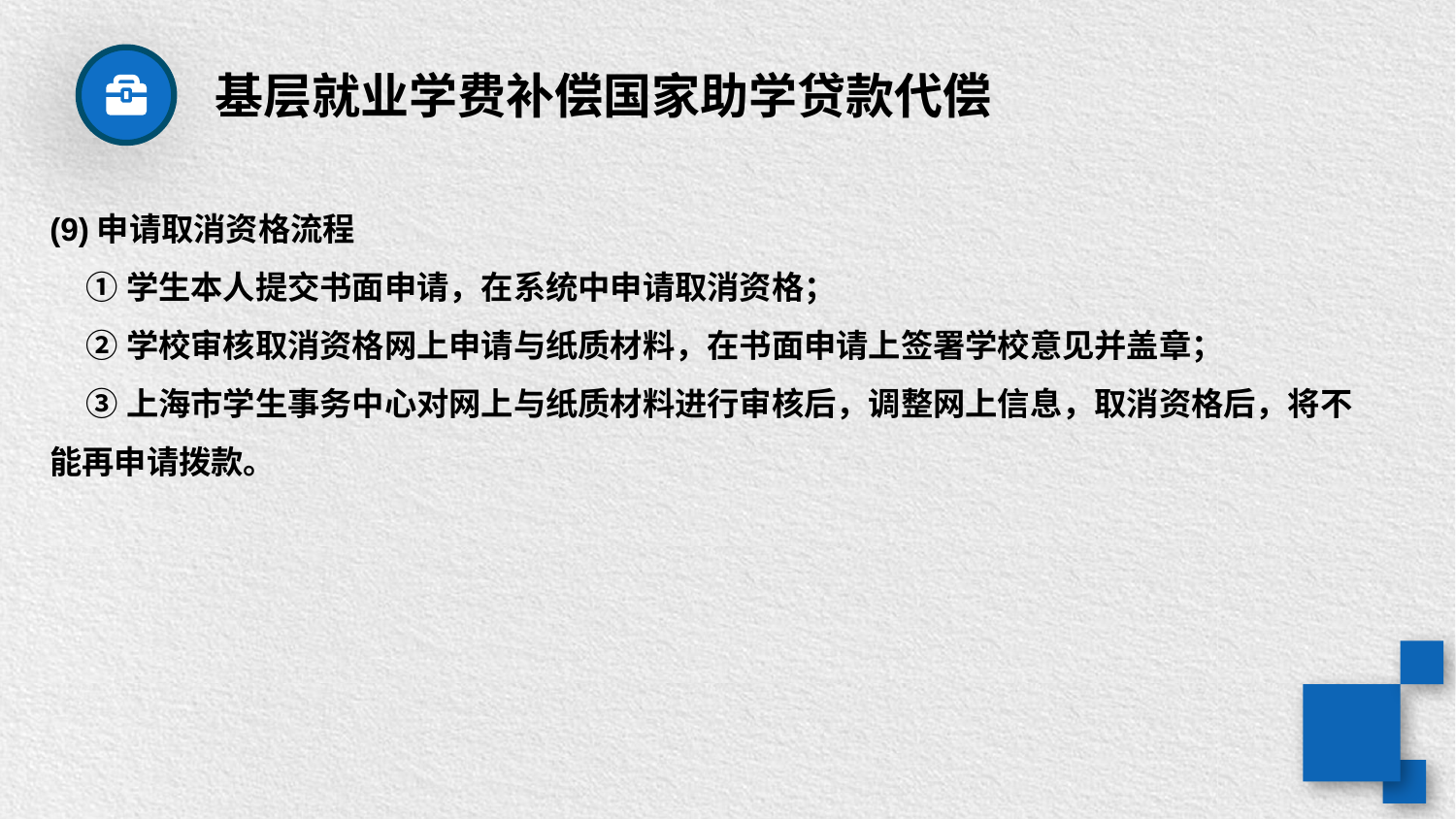

基层就业学费补偿国家助学贷款代偿

(9)申请取消资格流程
     ①学生本人提交书面申请，在系统中申请取消资格；
     ②学校审核取消资格网上申请与纸质材料，在书面申请上签署学校意见并盖章；
     ③上海市学生事务中心对网上与纸质材料进行审核后，调整网上信息，取消资格后，将不能再申请拨款。